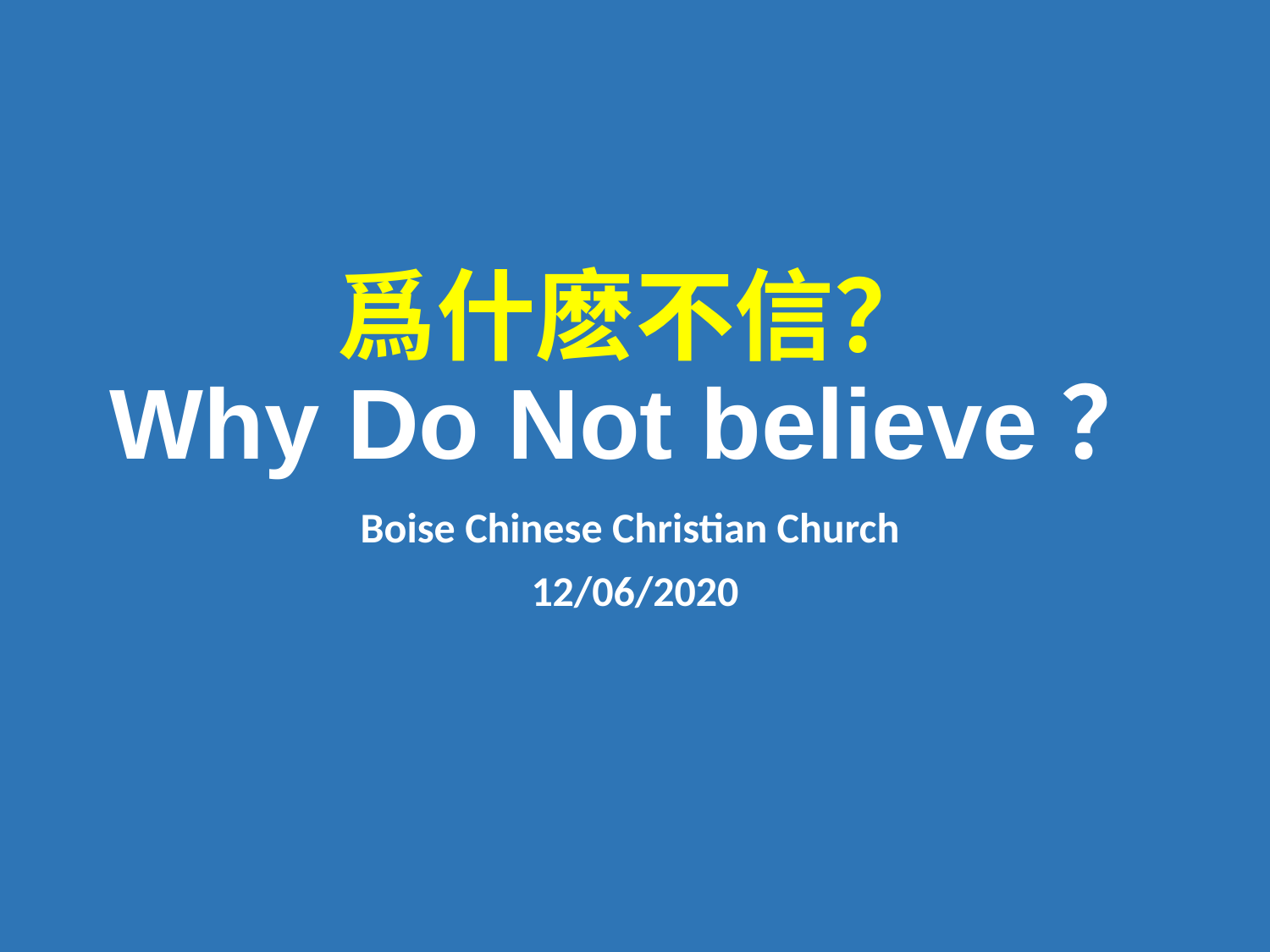

# 爲什麽不信？ Why Do Not believe？
Boise Chinese Christian Church
12/06/2020